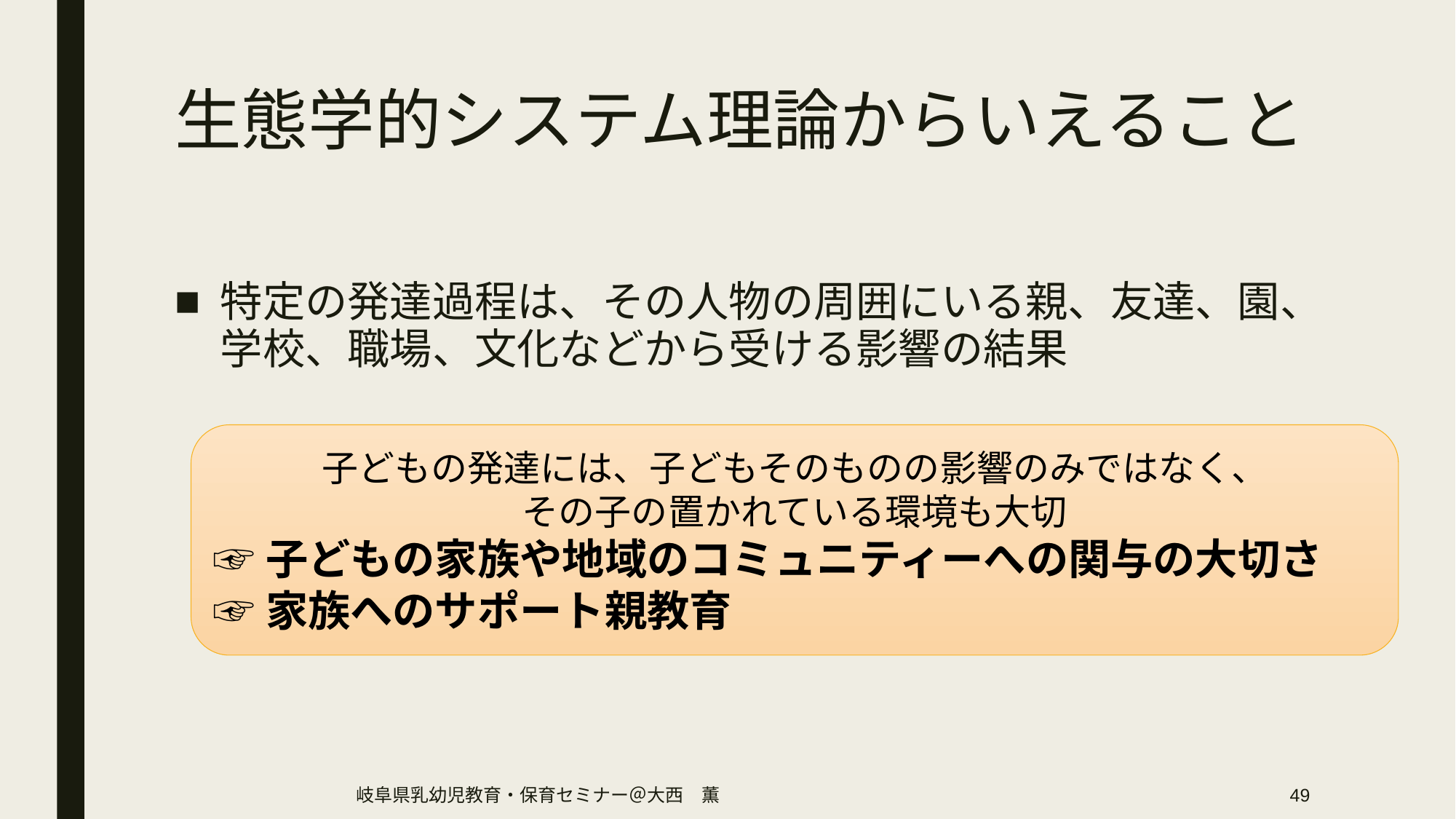

# 生態学的システム理論からいえること
特定の発達過程は、その人物の周囲にいる親、友達、園、学校、職場、文化などから受ける影響の結果

子どもの発達には、子どもそのものの影響のみではなく、
その子の置かれている環境も大切
☞子どもの家族や地域のコミュニティーへの関与の大切さ
☞家族へのサポート親教育
岐阜県乳幼児教育・保育セミナー＠大西　薫
49